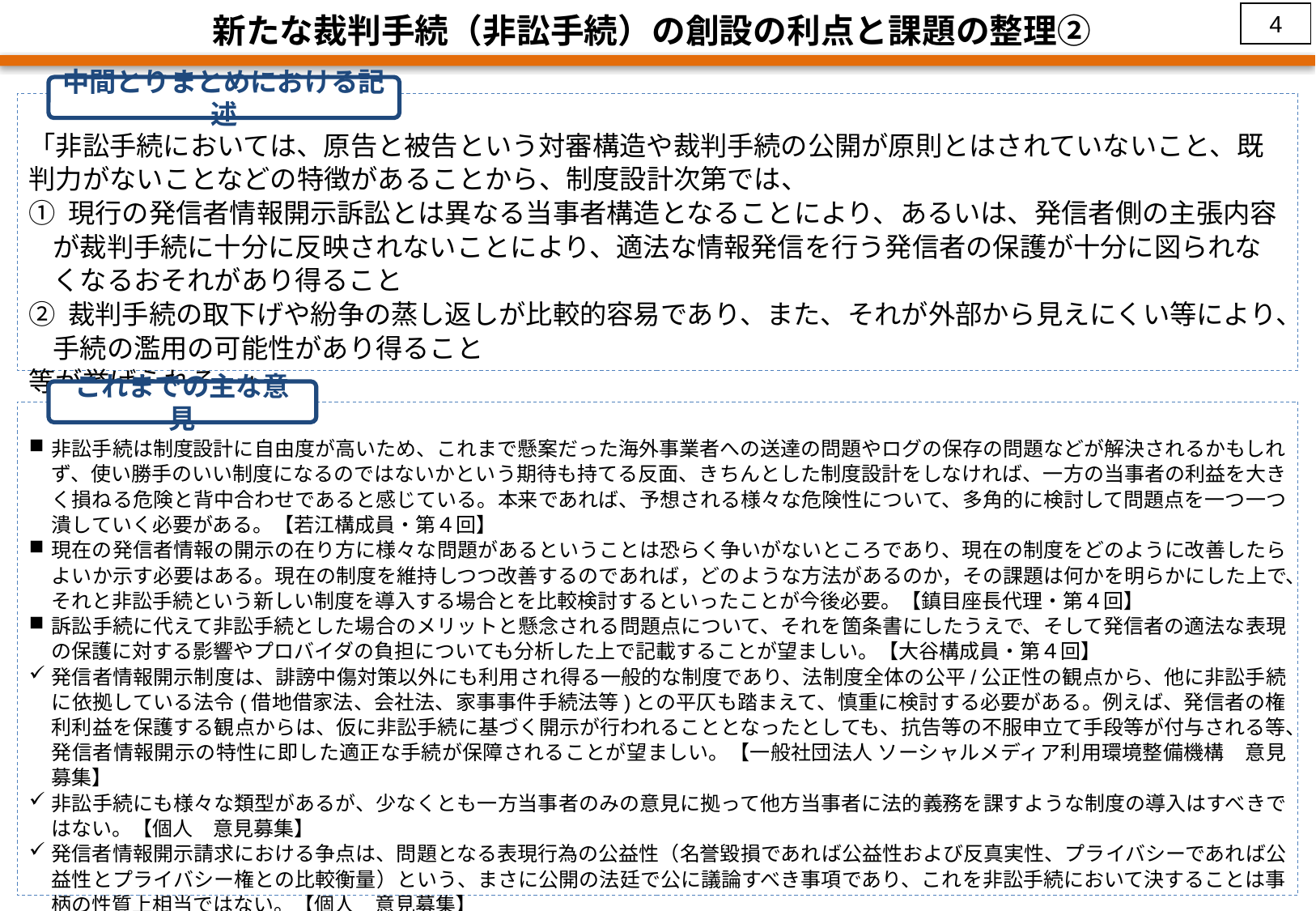

4
新たな裁判手続（非訟手続）の創設の利点と課題の整理②

中間とりまとめにおける記述
「非訟手続においては、原告と被告という対審構造や裁判手続の公開が原則とはされていないこと、既判力がないことなどの特徴があることから、制度設計次第では、
① 現行の発信者情報開示訴訟とは異なる当事者構造となることにより、あるいは、発信者側の主張内容が裁判手続に十分に反映されないことにより、適法な情報発信を行う発信者の保護が十分に図られなくなるおそれがあり得ること
② 裁判手続の取下げや紛争の蒸し返しが比較的容易であり、また、それが外部から見えにくい等により、手続の濫用の可能性があり得ること
等が挙げられる。」
これまでの主な意見
非訟手続は制度設計に自由度が高いため、これまで懸案だった海外事業者への送達の問題やログの保存の問題などが解決されるかもしれず、使い勝手のいい制度になるのではないかという期待も持てる反面、きちんとした制度設計をしなければ、一方の当事者の利益を大きく損ねる危険と背中合わせであると感じている。本来であれば、予想される様々な危険性について、多角的に検討して問題点を一つ一つ潰していく必要がある。【若江構成員・第４回】
現在の発信者情報の開示の在り方に様々な問題があるということは恐らく争いがないところであり、現在の制度をどのように改善したらよいか示す必要はある。現在の制度を維持しつつ改善するのであれば，どのような方法があるのか，その課題は何かを明らかにした上で、それと非訟手続という新しい制度を導入する場合とを比較検討するといったことが今後必要。【鎮目座長代理・第４回】
訴訟手続に代えて非訟手続とした場合のメリットと懸念される問題点について、それを箇条書にしたうえで、そして発信者の適法な表現の保護に対する影響やプロバイダの負担についても分析した上で記載することが望ましい。【大谷構成員・第４回】
発信者情報開示制度は、誹謗中傷対策以外にも利用され得る一般的な制度であり、法制度全体の公平/公正性の観点から、他に非訟手続に依拠している法令(借地借家法、会社法、家事事件手続法等)との平仄も踏まえて、慎重に検討する必要がある。例えば、発信者の権利利益を保護する観点からは、仮に非訟手続に基づく開示が行われることとなったとしても、抗告等の不服申立て手段等が付与される等、発信者情報開示の特性に即した適正な手続が保障されることが望ましい。【一般社団法人 ソーシャルメディア利用環境整備機構　意見募集】
非訟手続にも様々な類型があるが、少なくとも一方当事者のみの意見に拠って他方当事者に法的義務を課すような制度の導入はすべきではない。【個人　意見募集】
発信者情報開示請求における争点は、問題となる表現行為の公益性（名誉毀損であれば公益性および反真実性、プライバシーであれば公益性とプライバシー権との比較衡量）という、まさに公開の法廷で公に議論すべき事項であり、これを非訟手続において決することは事柄の性質上相当ではない。【個人　意見募集】